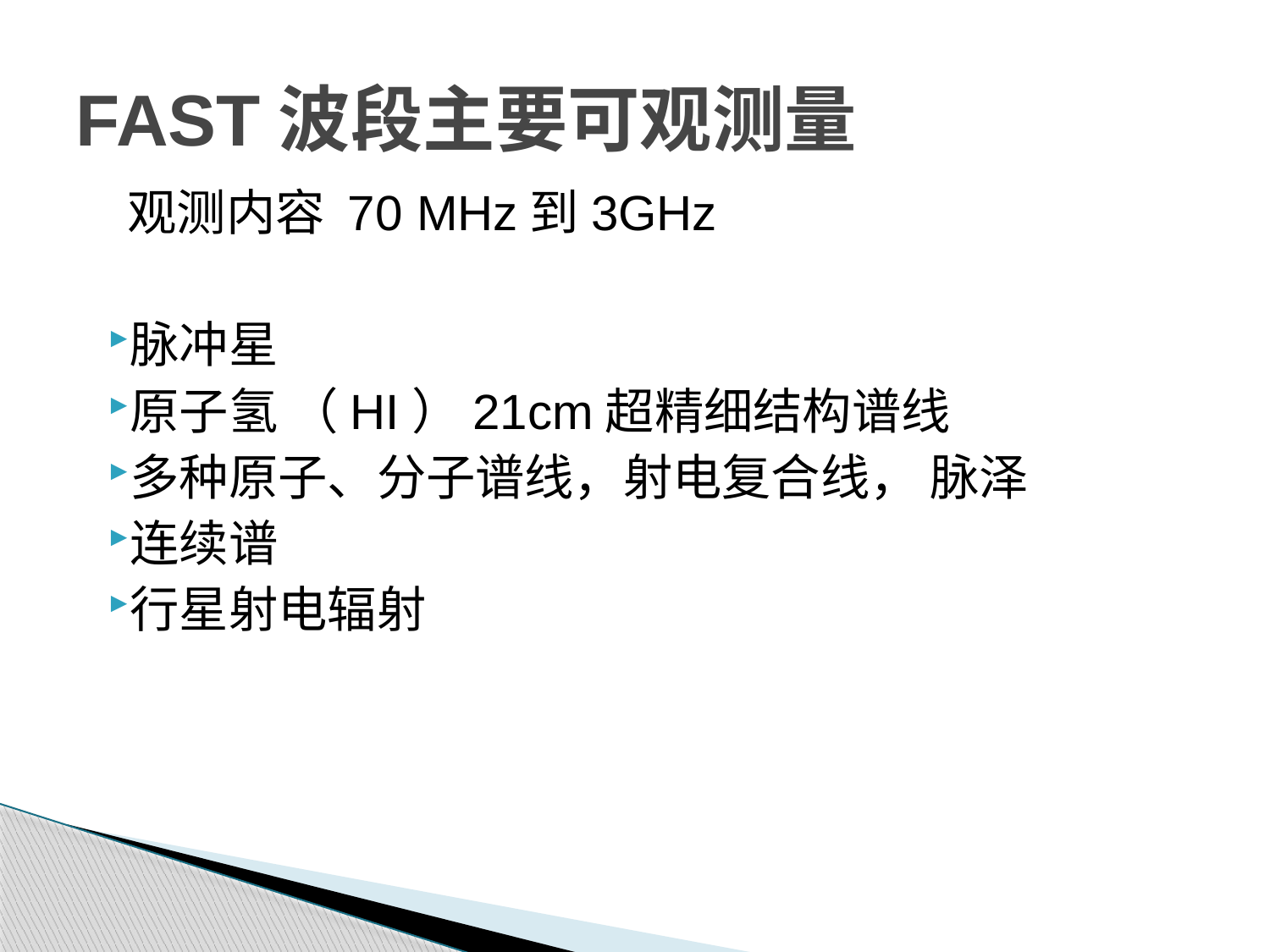

# FAST波段主要可观测量
 观测内容 70 MHz到3GHz

脉冲星
原子氢 （HI）21cm超精细结构谱线
多种原子、分子谱线，射电复合线， 脉泽
连续谱
行星射电辐射